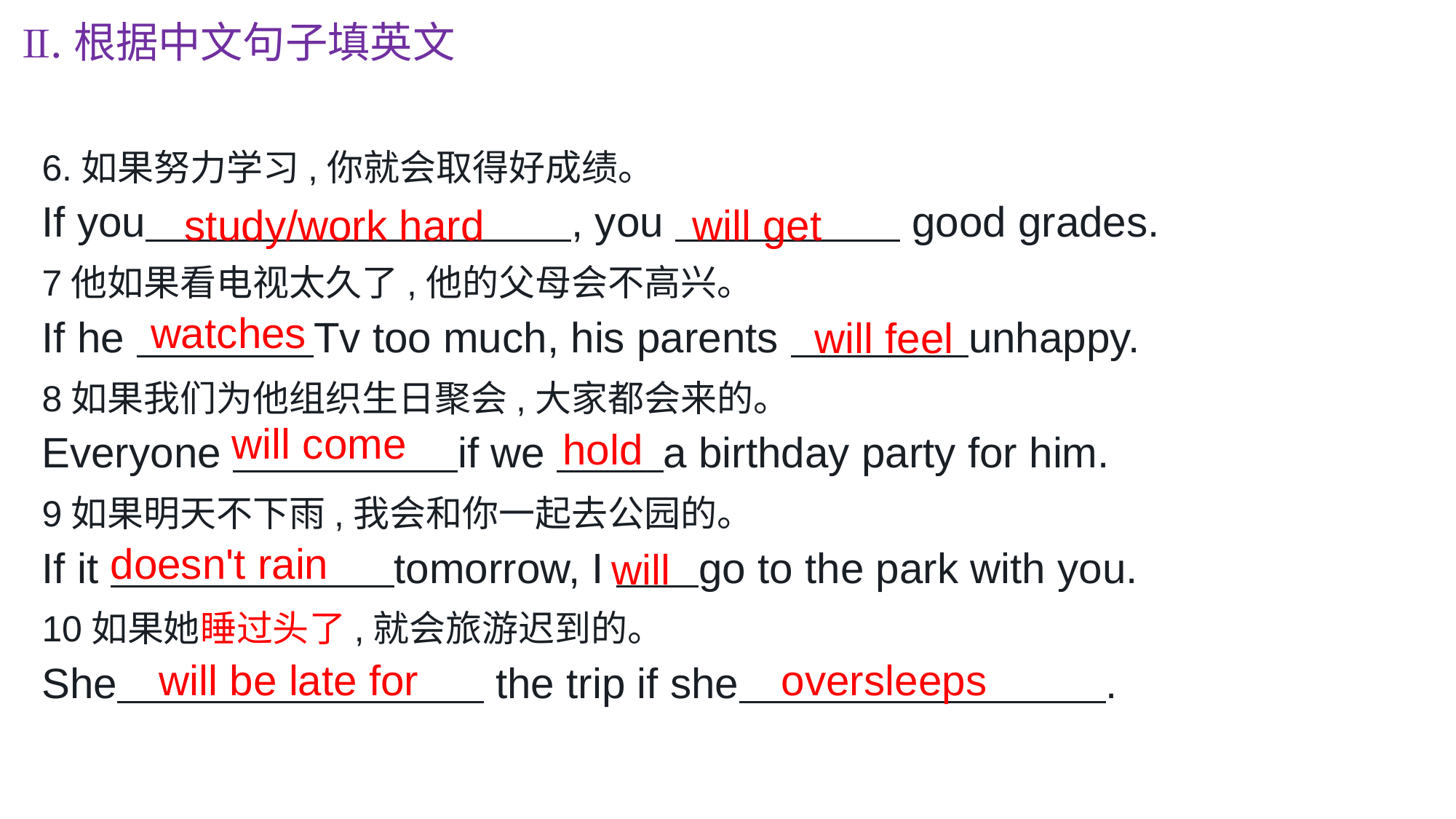

Ⅱ.根据中文句子填英文
6.如果努力学习,你就会取得好成绩。
If you                                    , you                     good grades.
7他如果看电视太久了,他的父母会不高兴。
If he                Tv too much, his parents                unhappy.
8如果我们为他组织生日聚会,大家都会来的。
Everyone                    if we          a birthday party for him.
9如果明天不下雨,我会和你一起去公园的。
If it                         tomorrow, I        go to the park with you.
10如果她睡过头了,就会旅游迟到的。
She                                the trip if she                               .
study/work hard
will get
watches
will feel
will come
hold
doesn't rain
will
oversleeps
will be late for